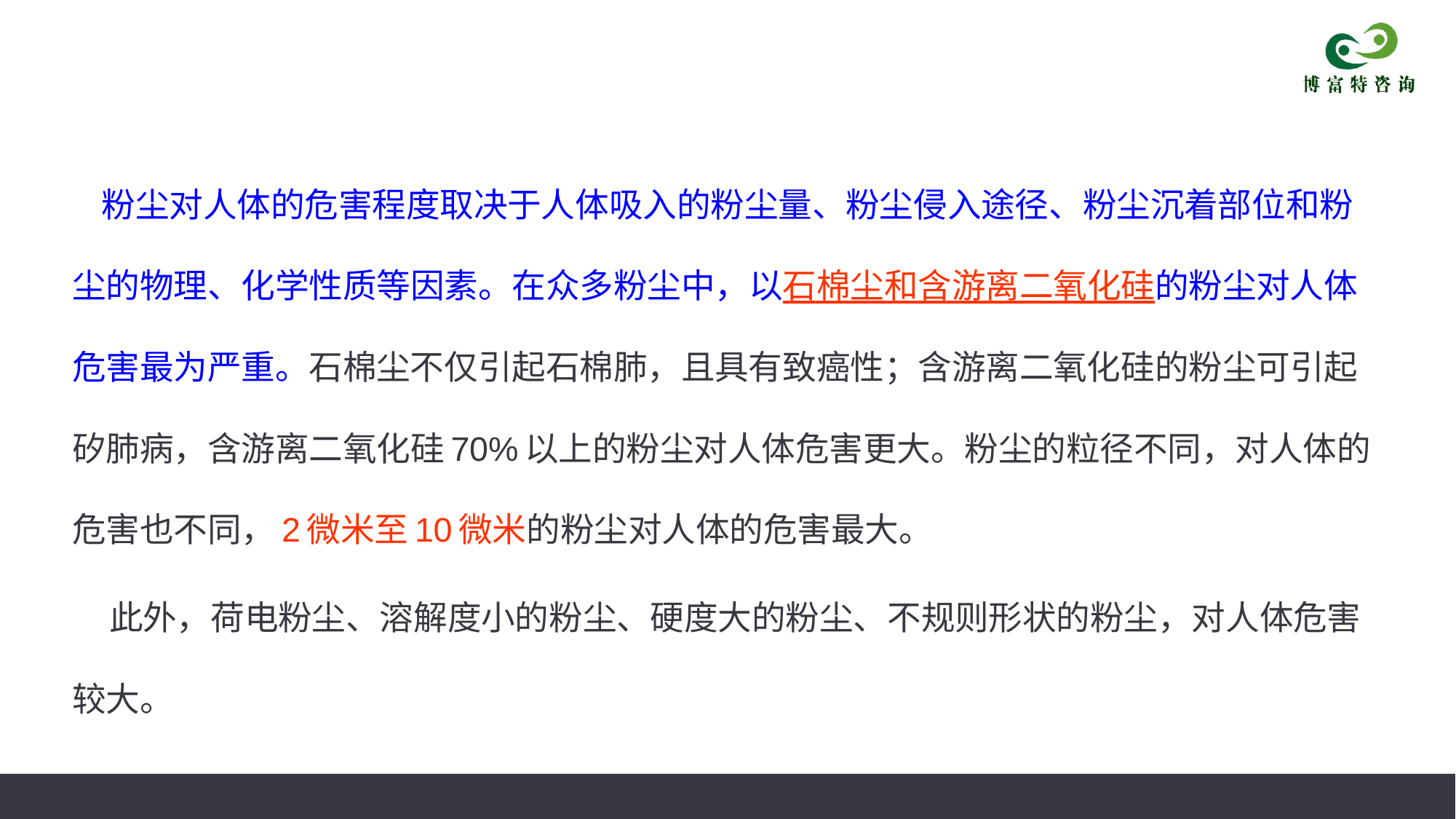

粉尘对人体的危害程度取决于人体吸入的粉尘量、粉尘侵入途径、粉尘沉着部位和粉尘的物理、化学性质等因素。在众多粉尘中，以石棉尘和含游离二氧化硅的粉尘对人体危害最为严重。石棉尘不仅引起石棉肺，且具有致癌性；含游离二氧化硅的粉尘可引起矽肺病，含游离二氧化硅70%以上的粉尘对人体危害更大。粉尘的粒径不同，对人体的危害也不同，2微米至10微米的粉尘对人体的危害最大。
    此外，荷电粉尘、溶解度小的粉尘、硬度大的粉尘、不规则形状的粉尘，对人体危害较大。